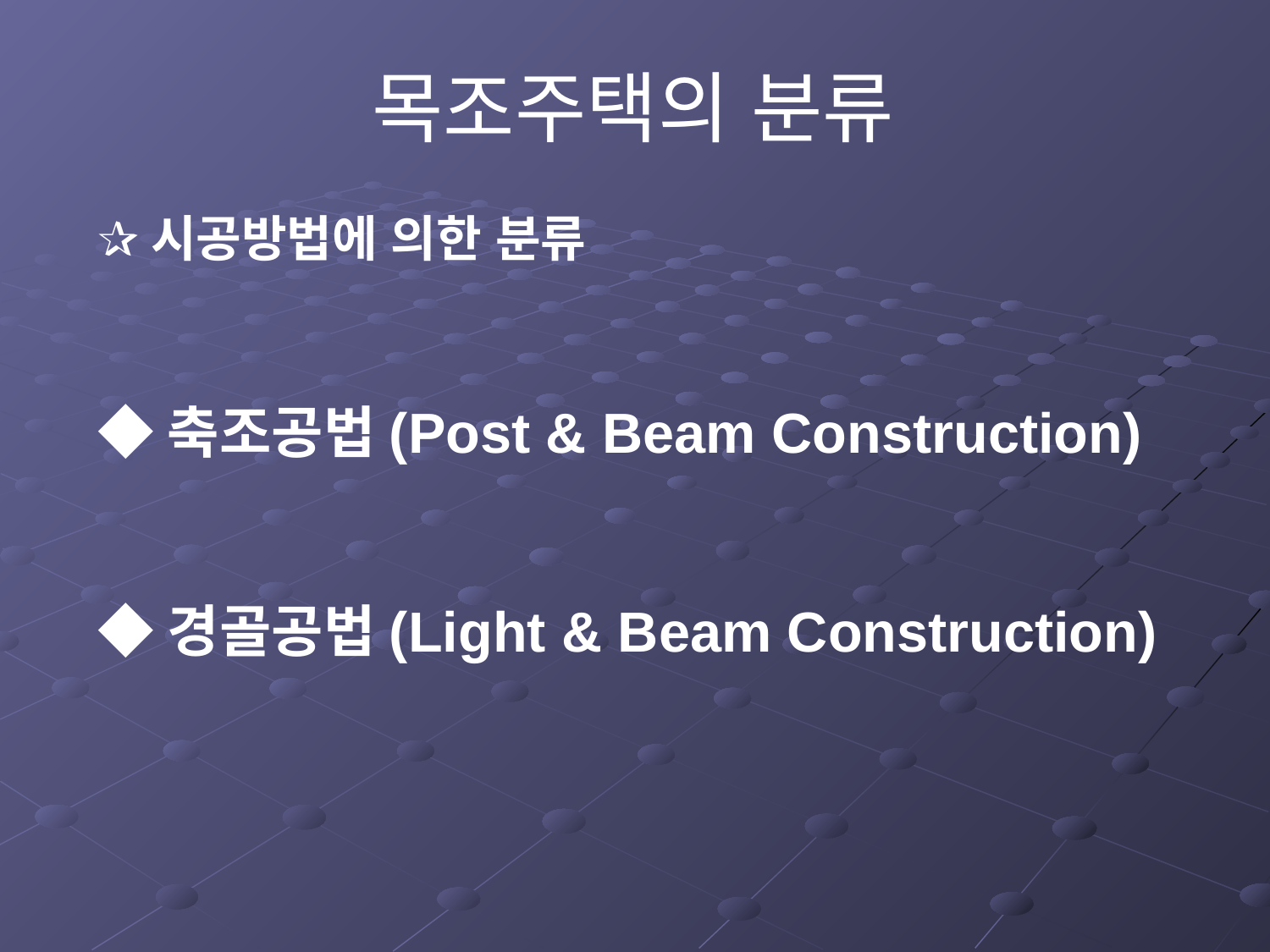

목조주택의 분류
✰시공방법에 의한 분류

◆축조공법(Post & Beam Construction)

◆경골공법(Light & Beam Construction)